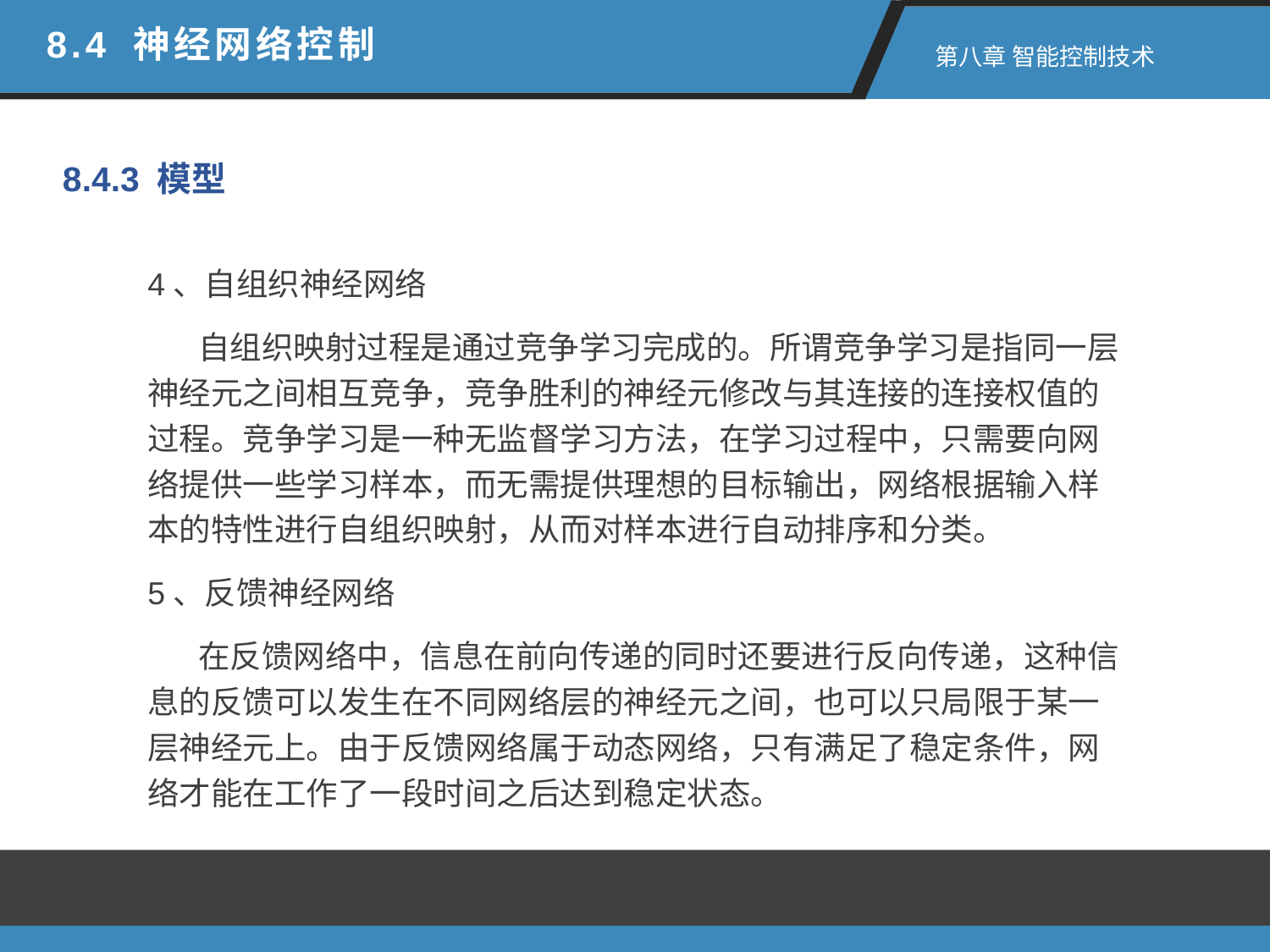

8.4 神经网络控制
  第八章 智能控制技术
8.4.3 模型
4、自组织神经网络
      自组织映射过程是通过竞争学习完成的。所谓竞争学习是指同一层神经元之间相互竞争，竞争胜利的神经元修改与其连接的连接权值的过程。竞争学习是一种无监督学习方法，在学习过程中，只需要向网络提供一些学习样本，而无需提供理想的目标输出，网络根据输入样本的特性进行自组织映射，从而对样本进行自动排序和分类。
5、反馈神经网络
      在反馈网络中，信息在前向传递的同时还要进行反向传递，这种信息的反馈可以发生在不同网络层的神经元之间，也可以只局限于某一层神经元上。由于反馈网络属于动态网络，只有满足了稳定条件，网络才能在工作了一段时间之后达到稳定状态。